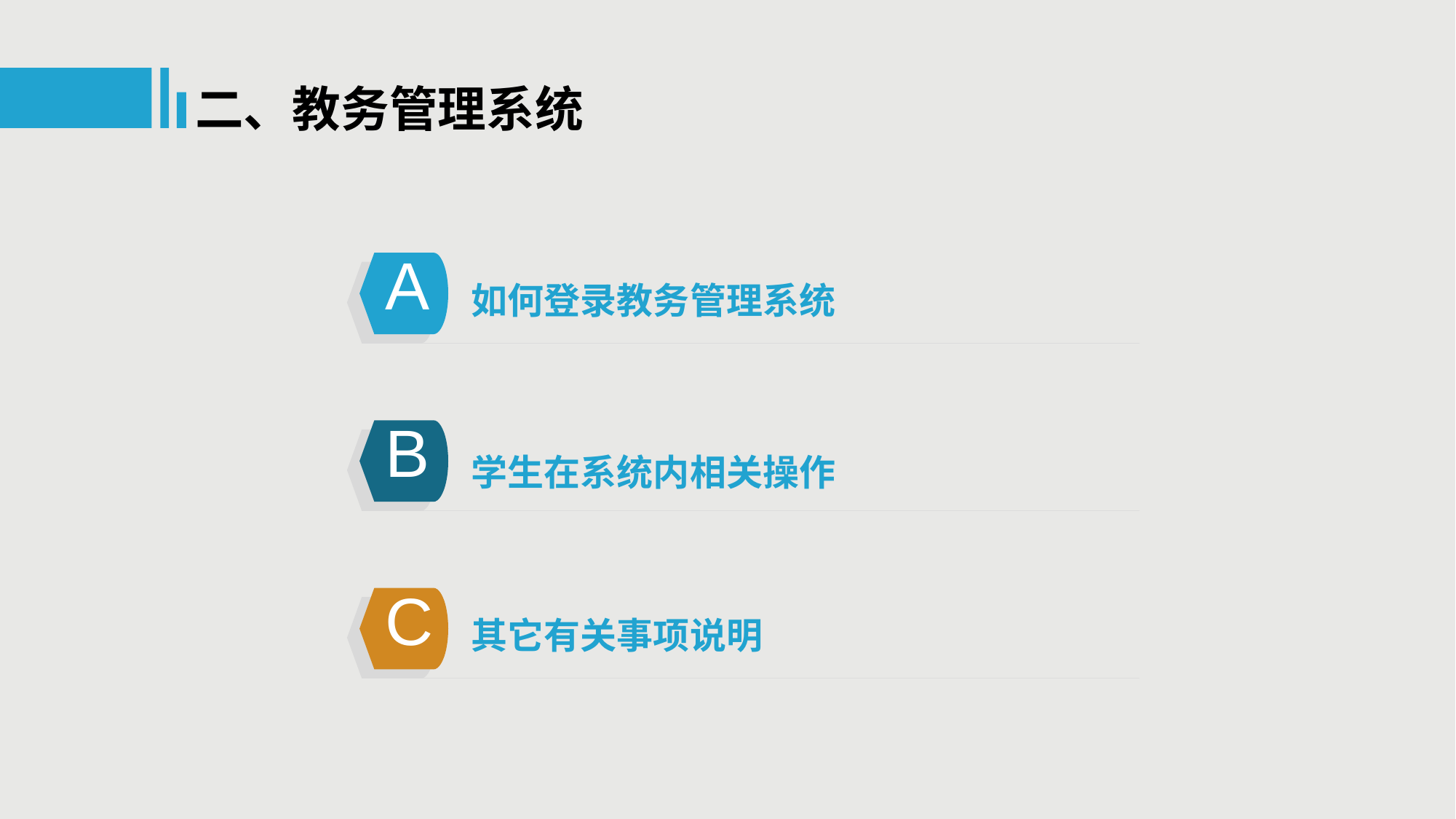

二、教务管理系统

A

如何登录教务管理系统
B

学生在系统内相关操作
C

其它有关事项说明